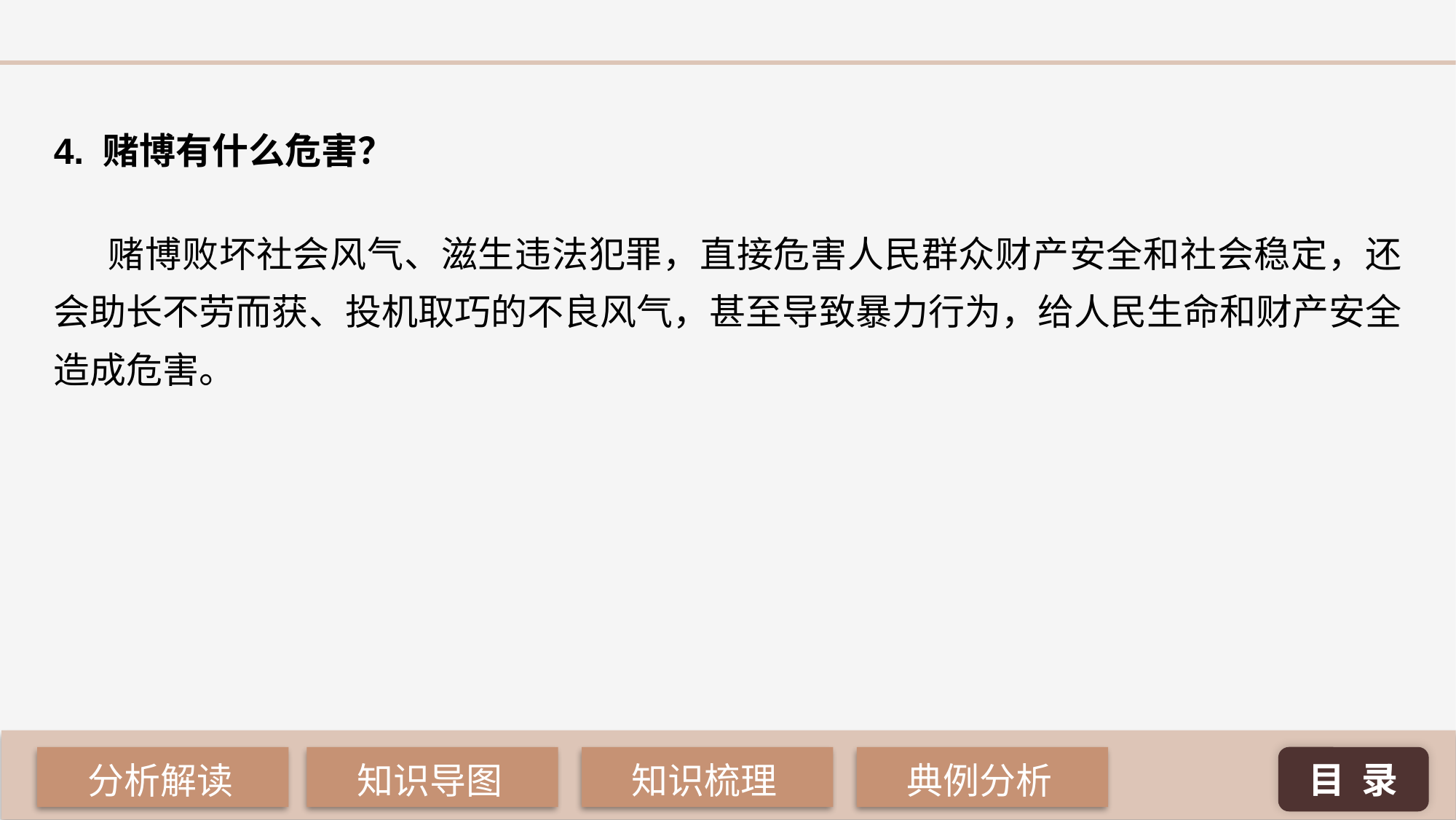

4. 赌博有什么危害？
赌博败坏社会风气、滋生违法犯罪，直接危害人民群众财产安全和社会稳定，还会助长不劳而获、投机取巧的不良风气，甚至导致暴力行为，给人民生命和财产安全造成危害。